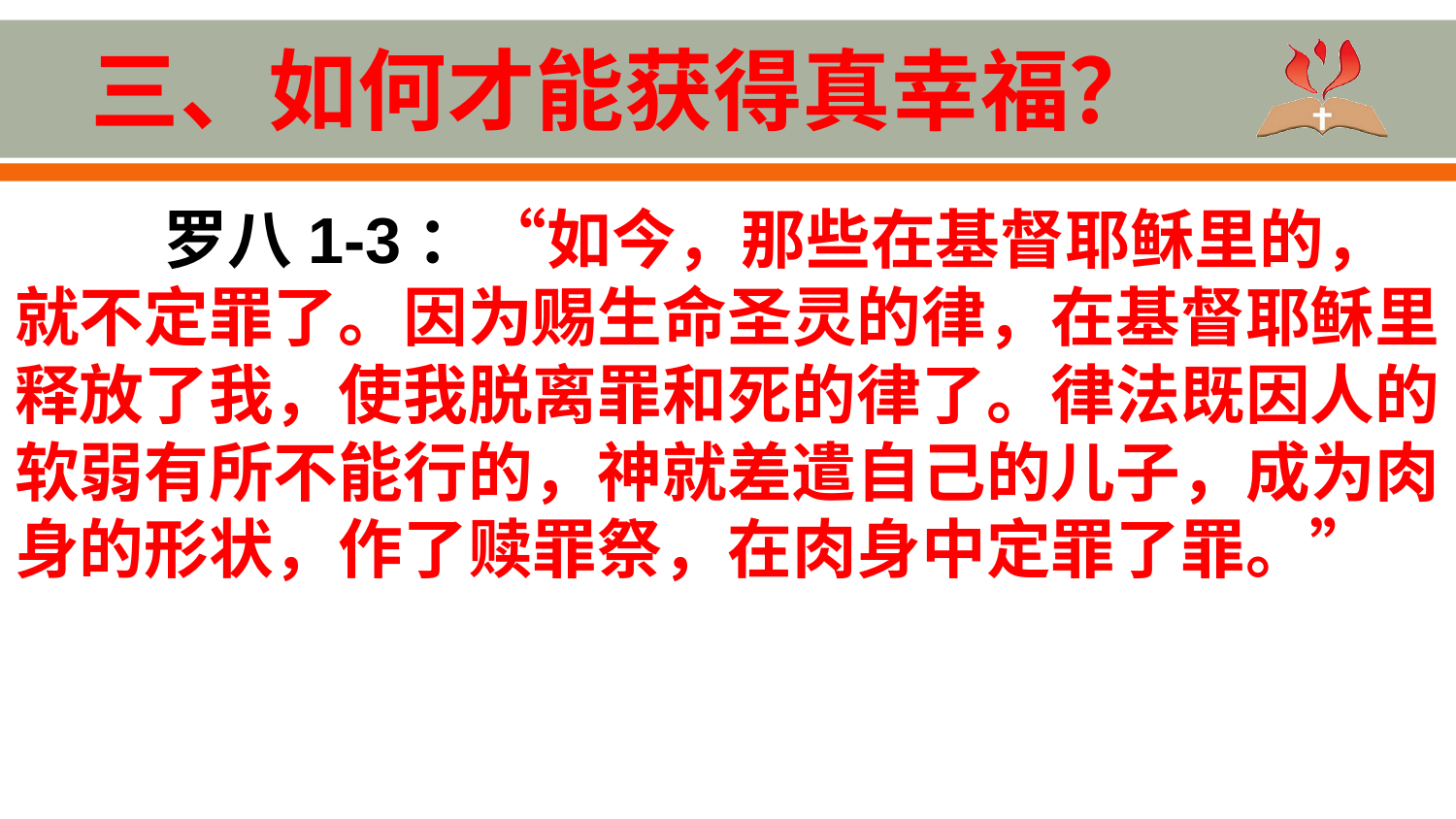

# 三、如何才能获得真幸福？
         罗八1-3：“如今，那些在基督耶稣里的，就不定罪了。因为赐生命圣灵的律，在基督耶稣里释放了我，使我脱离罪和死的律了。律法既因人的软弱有所不能行的，神就差遣自己的儿子，成为肉身的形状，作了赎罪祭，在肉身中定罪了罪。”